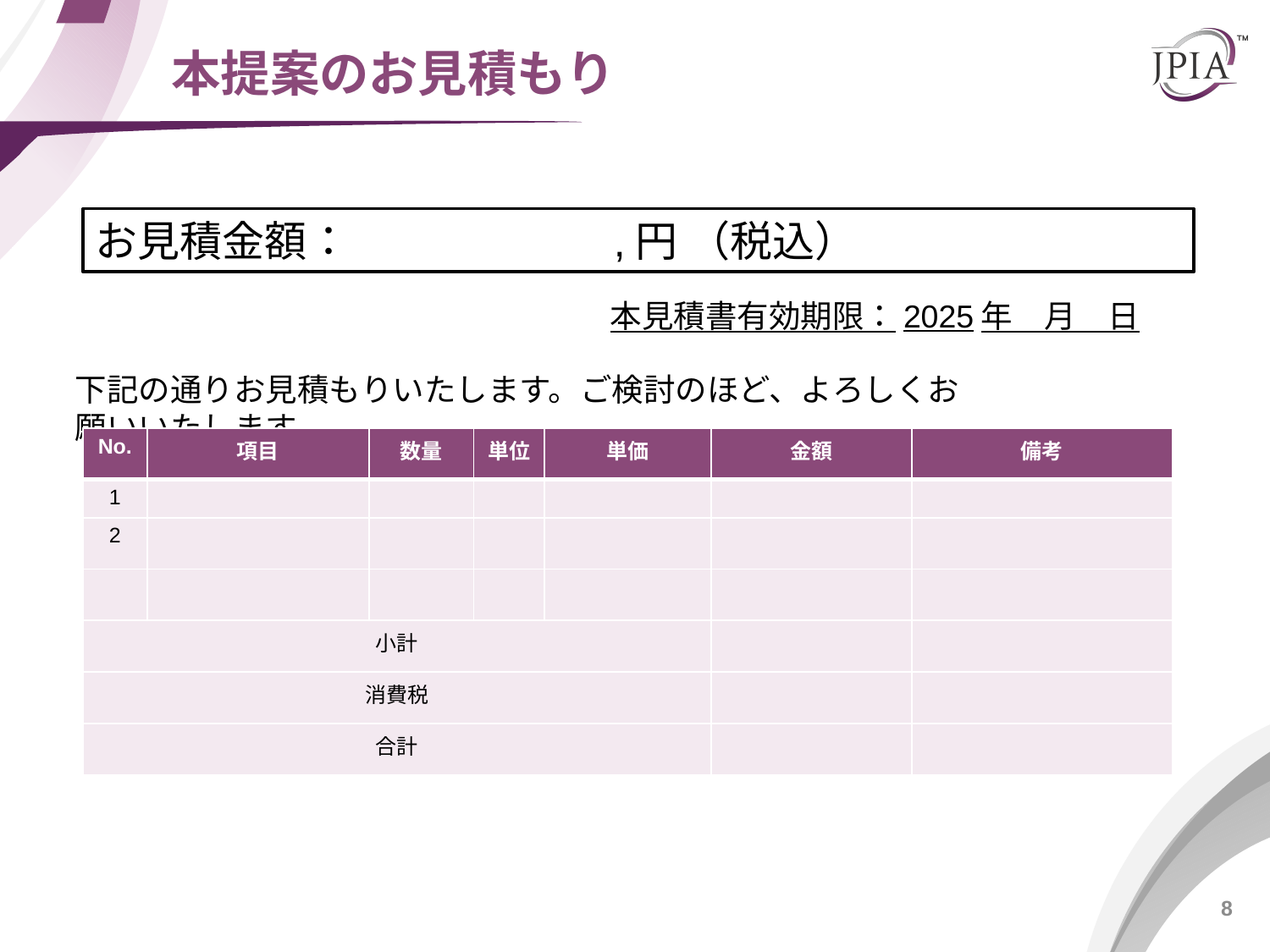

# 本提案のお見積もり
お見積金額：　　　　　　,円 （税込）
本見積書有効期限：2025年　月　日
下記の通りお見積もりいたします。ご検討のほど、よろしくお願いいたします。
| No. | 項目 | 数量 | 単位 | 単価 | 金額 | 備考 |
| --- | --- | --- | --- | --- | --- | --- |
| 1 |  |  |  |  |  |  |
| 2 |  |  |  |  |  |  |
|  |  |  |  |  |  |  |
| 小計 |  |  |  |  |  |  |
| 消費税 |  |  |  |  |  |  |
| 合計 |  |  |  |  |  |  |
8